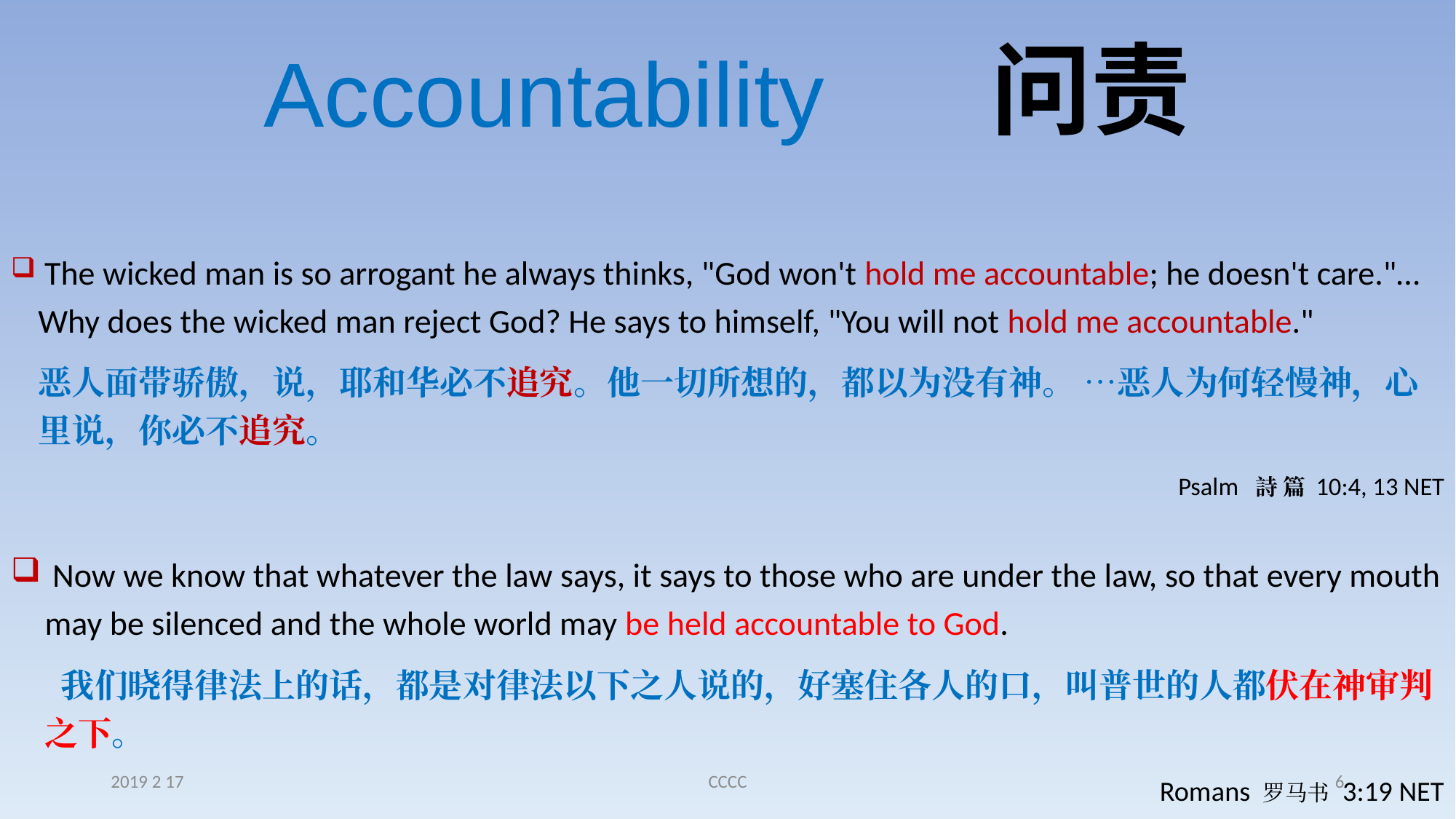

# Accountability	  问责
 The wicked man is so arrogant he always thinks, "God won't hold me accountable; he doesn't care."… Why does the wicked man reject God? He says to himself, "You will not hold me accountable."
恶人面带骄傲，说，耶和华必不追究。他一切所想的，都以为没有神。 …恶人为何轻慢神，心里说，你必不追究。
Psalm  詩 篇 10:4, 13 NET

 Now we know that whatever the law says, it says to those who are under the law, so that every mouth may be silenced and the whole world may be held accountable to God.
     我们晓得律法上的话，都是对律法以下之人说的，好塞住各人的口，叫普世的人都伏在神审判之下。
Romans 罗马书 3:19 NET
2019 2 17
CCCC
6